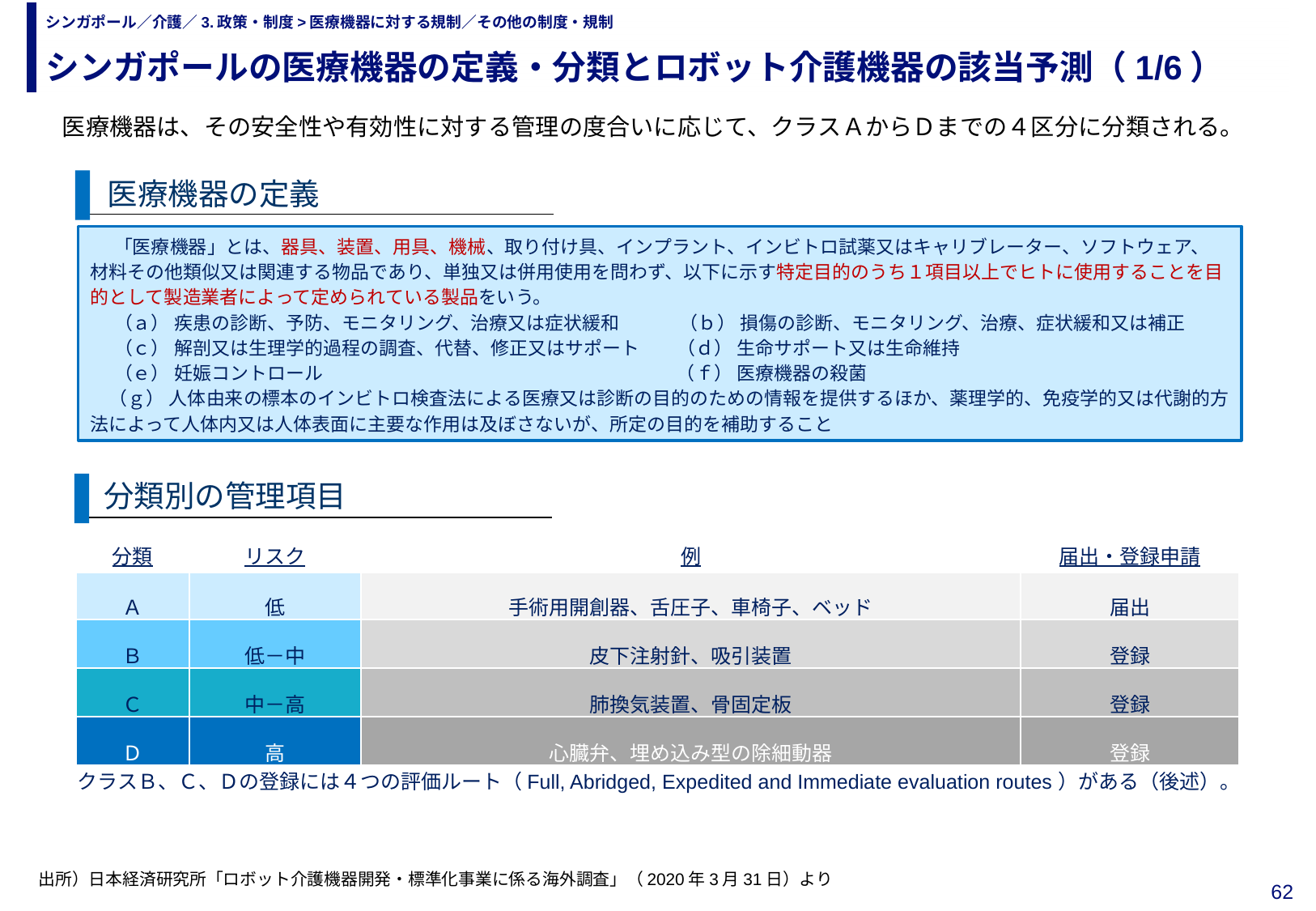

シンガポールの医療機器の定義・分類とロボット介護機器の該当予測（1/6）
# シンガポール／介護／3.政策・制度>医療機器に対する規制／その他の制度・規制
　医療機器は、その安全性や有効性に対する管理の度合いに応じて、クラスＡからＤまでの４区分に分類される。
医療機器の定義

「医療機器」とは、器具、装置、用具、機械、取り付け具、インプラント、インビトロ試薬又はキャリブレーター、ソフトウェア、
材料その他類似又は関連する物品であり、単独又は併用使用を問わず、以下に示す特定目的のうち１項目以上でヒトに使用することを目的として製造業者によって定められている製品をいう。
（ａ） 疾患の診断、予防、モニタリング、治療又は症状緩和　　　 （ｂ） 損傷の診断、モニタリング、治療、症状緩和又は補正
（ｃ） 解剖又は生理学的過程の調査、代替、修正又はサポート　　（ｄ） 生命サポート又は生命維持
（ｅ） 妊娠コントロール　　　　　　　　　　　　　　　　　　　（ｆ） 医療機器の殺菌
　（ｇ） 人体由来の標本のインビトロ検査法による医療又は診断の目的のための情報を提供するほか、薬理学的、免疫学的又は代謝的方法によって人体内又は人体表面に主要な作用は及ぼさないが、所定の目的を補助すること
分類別の管理項目

| 分類 | リスク | 例 | 届出・登録申請 |
| --- | --- | --- | --- |
| Ａ | 低 | 手術用開創器、舌圧子、車椅子、ベッド | 届出 |
| Ｂ | 低－中 | 皮下注射針、吸引装置 | 登録 |
| Ｃ | 中－高 | 肺換気装置、骨固定板 | 登録 |
| Ｄ | 高 | 心臓弁、埋め込み型の除細動器 | 登録 |
クラスＢ、Ｃ、Ｄの登録には４つの評価ルート（Full, Abridged, Expedited and Immediate evaluation routes）がある（後述）。
出所）日本経済研究所「ロボット介護機器開発・標準化事業に係る海外調査」（2020年3月31日）より